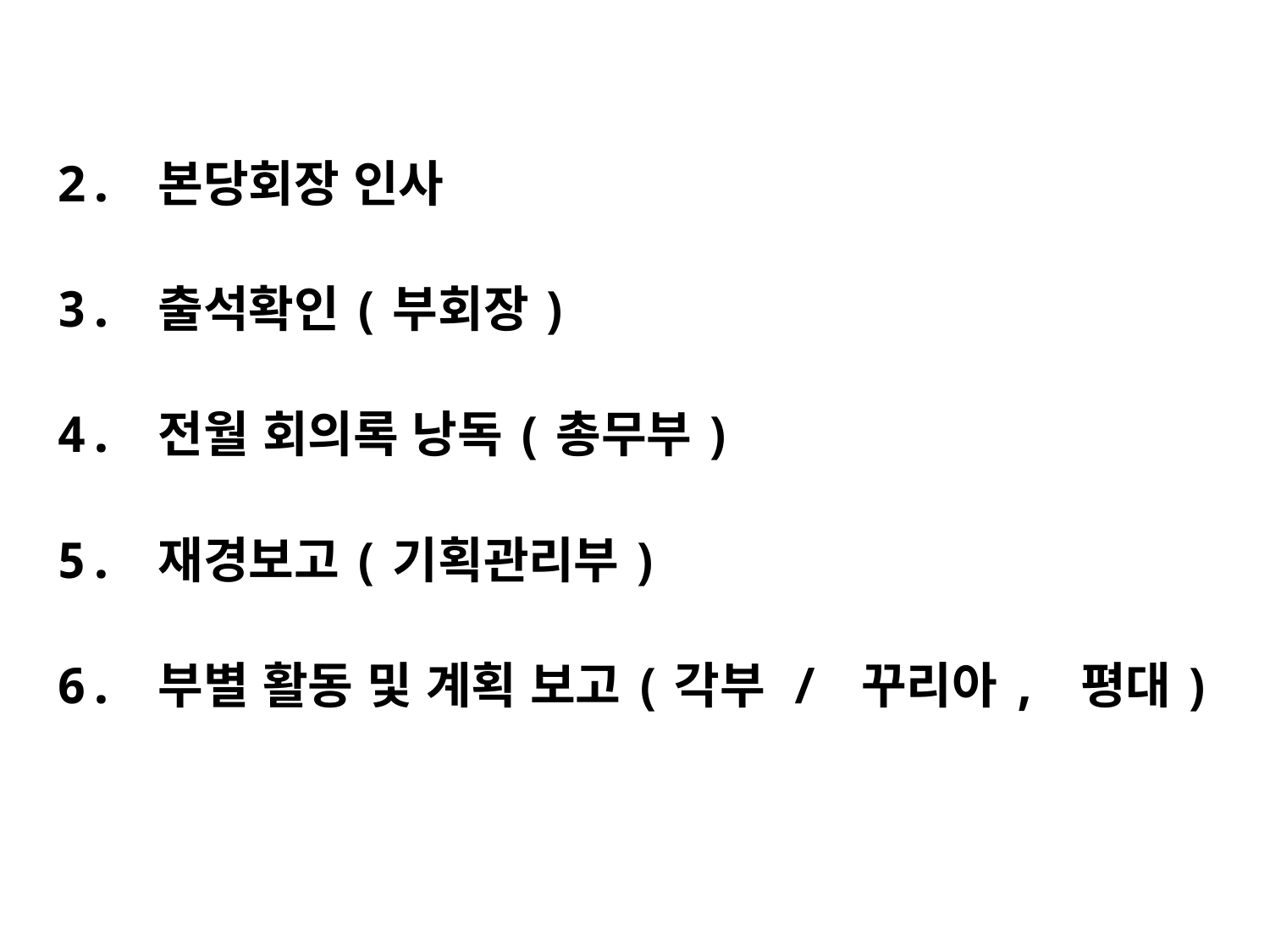

2. 본당회장 인사

3. 출석확인(부회장)

4. 전월 회의록 낭독(총무부)

5. 재경보고(기획관리부)

6. 부별 활동 및 계획 보고(각부 / 꾸리아, 평대)